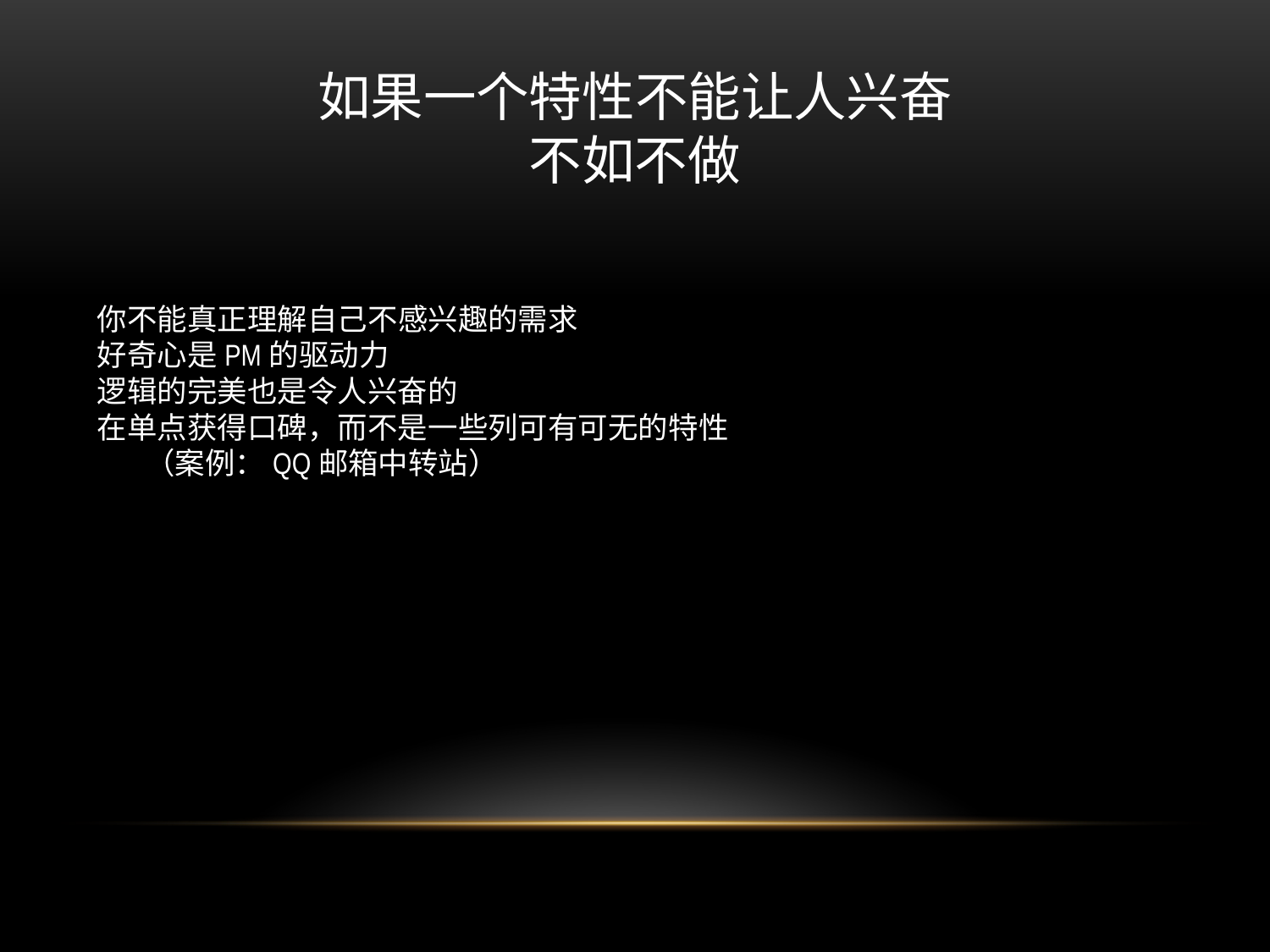

# 如果一个特性不能让人兴奋 不如不做

你不能真正理解自己不感兴趣的需求
好奇心是PM的驱动力
逻辑的完美也是令人兴奋的
在单点获得口碑，而不是一些列可有可无的特性
      （案例：QQ邮箱中转站）